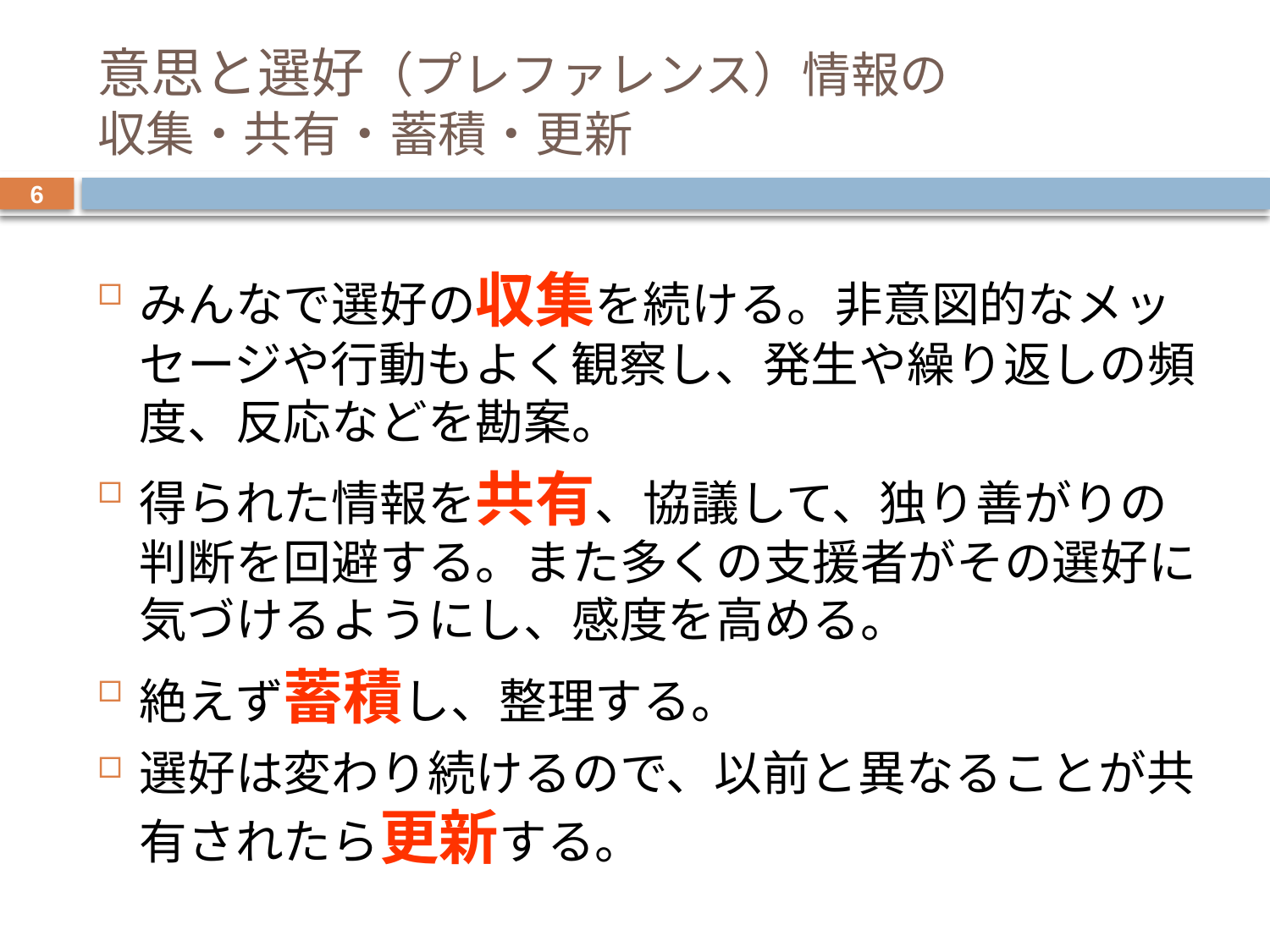

# 意思と選好（プレファレンス）情報の 収集・共有・蓄積・更新
6
みんなで選好の収集を続ける。非意図的なメッセージや行動もよく観察し、発生や繰り返しの頻度、反応などを勘案。
得られた情報を共有、協議して、独り善がりの判断を回避する。また多くの支援者がその選好に気づけるようにし、感度を高める。
絶えず蓄積し、整理する。
選好は変わり続けるので、以前と異なることが共有されたら更新する。